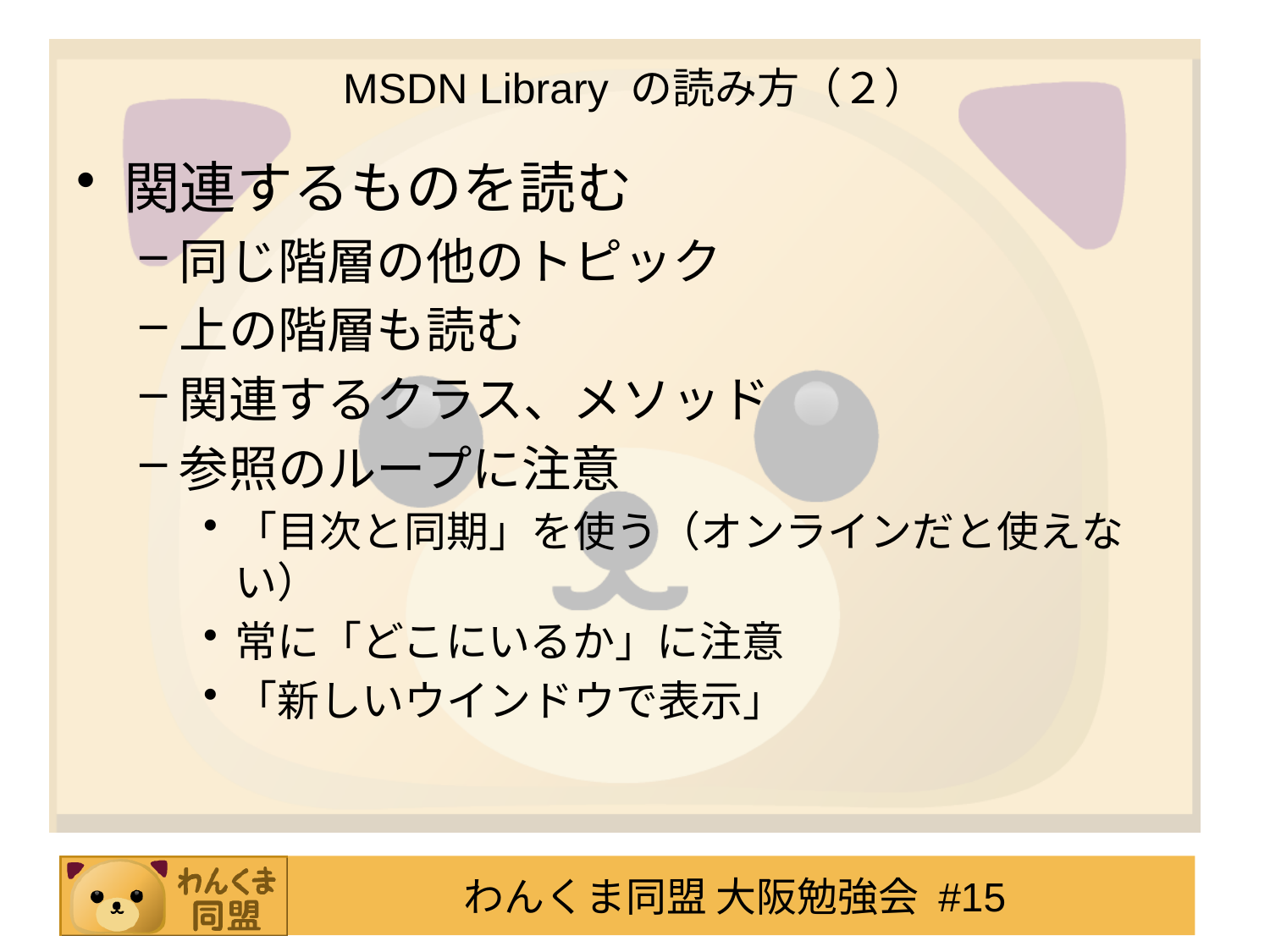

# MSDN Library の読み方（２）
関連するものを読む
同じ階層の他のトピック
上の階層も読む
関連するクラス、メソッド
参照のループに注意
「目次と同期」を使う（オンラインだと使えない）
常に「どこにいるか」に注意
「新しいウインドウで表示」